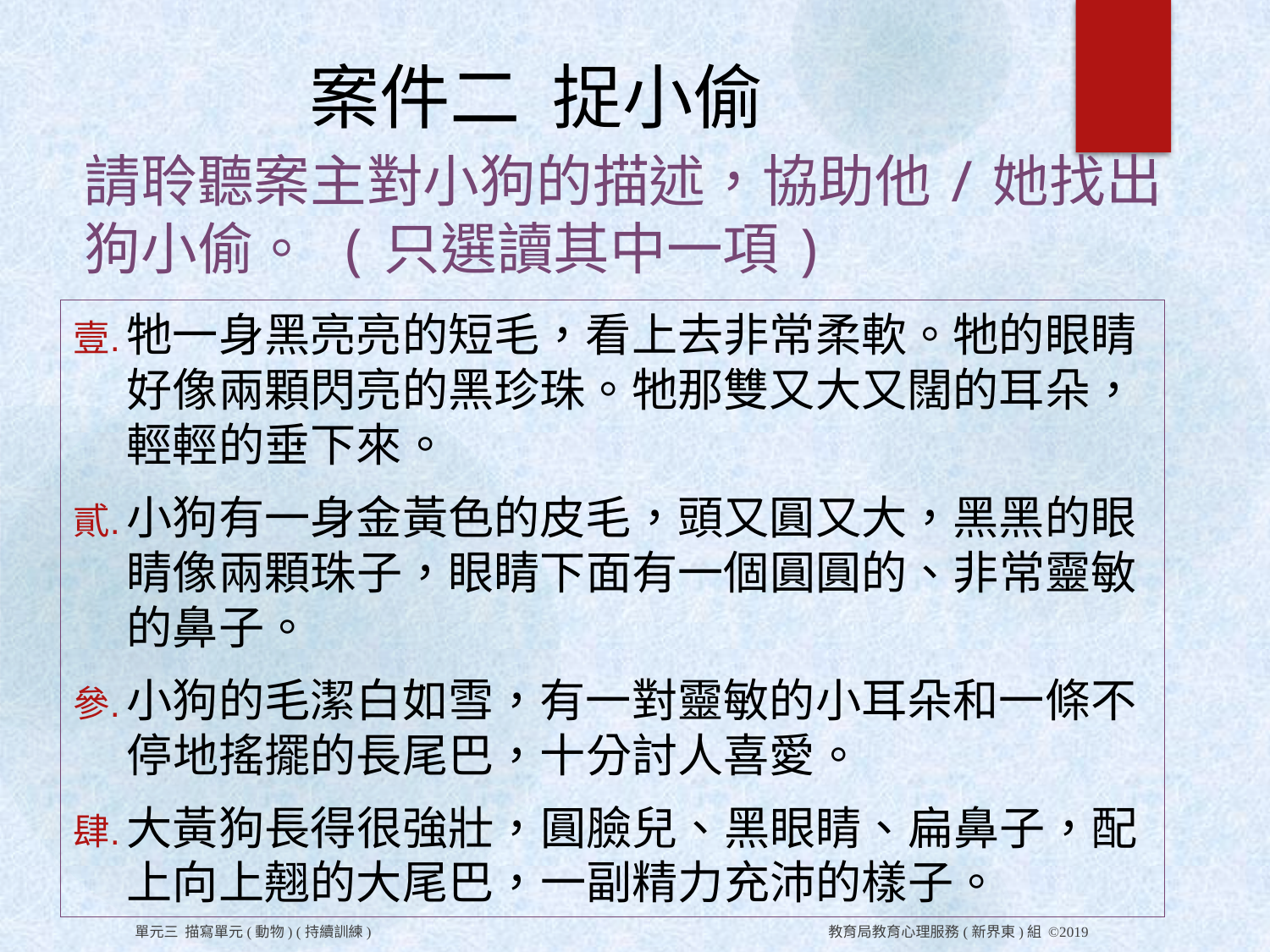

案件二  捉小偷

# 請聆聽案主對小狗的描述，協助他/她找出狗小偷。 (只選讀其中一項)
牠一身黑亮亮的短毛，看上去非常柔軟。牠的眼睛好像兩顆閃亮的黑珍珠。牠那雙又大又闊的耳朵，輕輕的垂下來。
小狗有一身金黃色的皮毛，頭又圓又大，黑黑的眼睛像兩顆珠子，眼睛下面有一個圓圓的、非常靈敏的鼻子。
小狗的毛潔白如雪，有一對靈敏的小耳朵和一條不停地搖擺的長尾巴，十分討人喜愛。
大黃狗長得很強壯，圓臉兒、黑眼睛、扁鼻子，配上向上翹的大尾巴，一副精力充沛的樣子。

單元三  描寫單元(動物) (持續訓練)                                                                                                                              教育局教育心理服務(新界東)組 ©2019